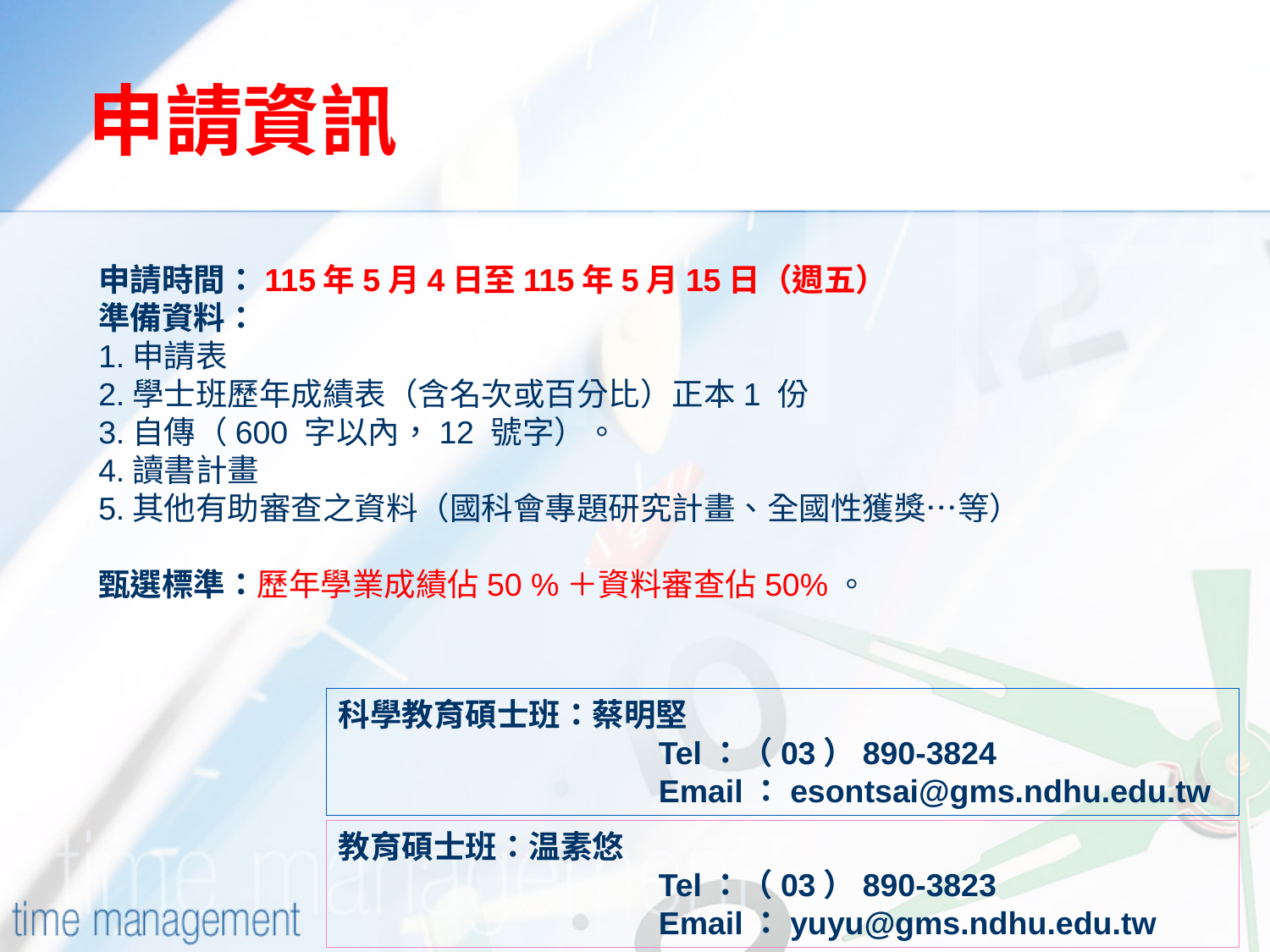

# 申請資訊
申請時間：115年5月4日至115年5月15日（週五）
準備資料：
1.申請表
2.學士班歷年成績表（含名次或百分比）正本1 份
3.自傳（600 字以內，12 號字）。
4.讀書計畫
5.其他有助審查之資料（國科會專題研究計畫、全國性獲獎…等）

甄選標準：歷年學業成績佔50 %＋資料審查佔50%。

科學教育碩士班：蔡明堅
                                    Tel：（03）890-3824
                                    Email：esontsai@gms.ndhu.edu.tw
教育碩士班：温素悠
                                    Tel：（03）890-3823
                                    Email：yuyu@gms.ndhu.edu.tw